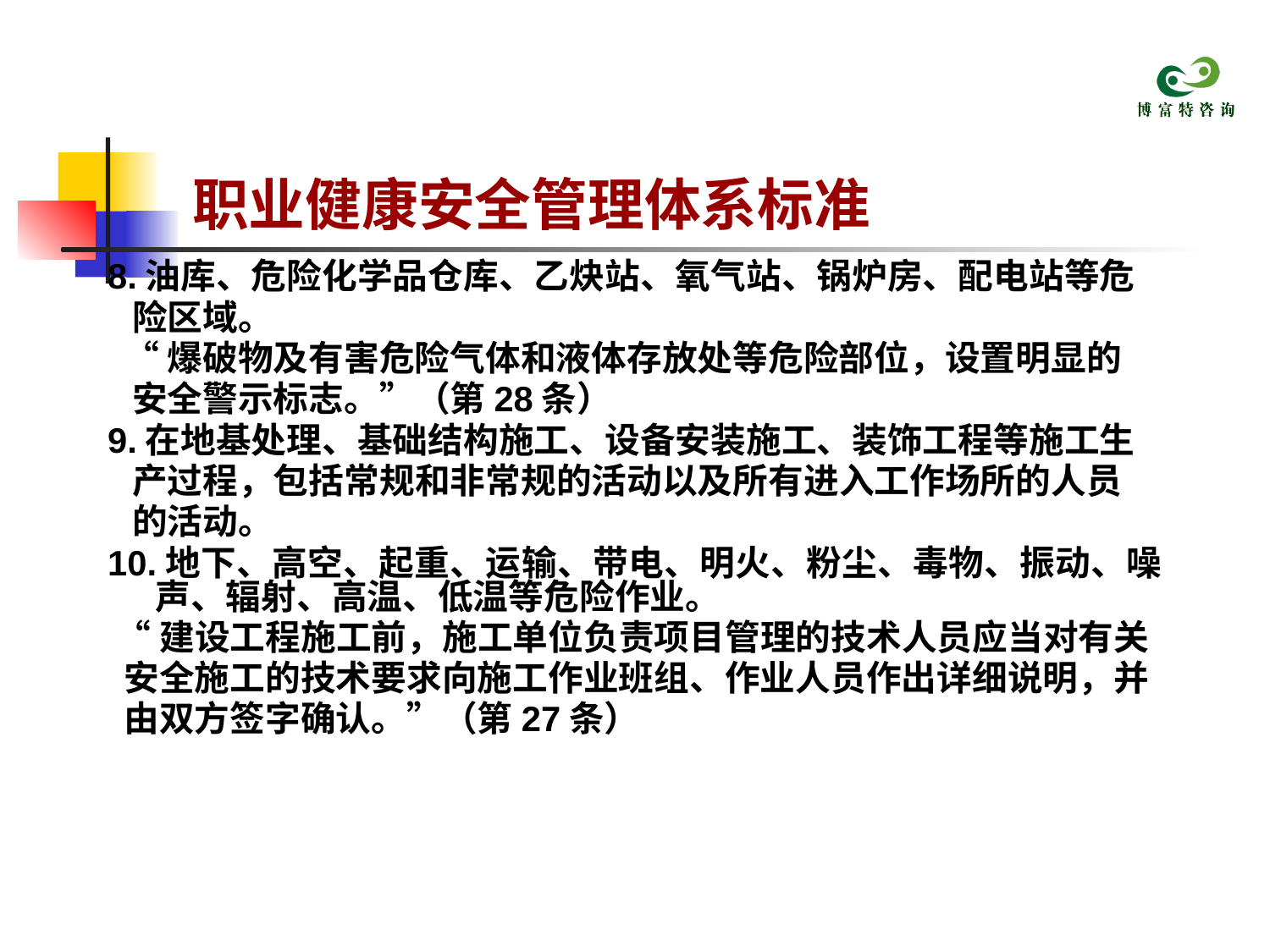

# 职业健康安全管理体系标准
8.油库、危险化学品仓库、乙炔站、氧气站、锅炉房、配电站等危
  险区域。
  “爆破物及有害危险气体和液体存放处等危险部位，设置明显的
  安全警示标志。”（第28条）
9.在地基处理、基础结构施工、设备安装施工、装饰工程等施工生
  产过程，包括常规和非常规的活动以及所有进入工作场所的人员
  的活动。
10.地下、高空、起重、运输、带电、明火、粉尘、毒物、振动、噪声、辐射、高温、低温等危险作业。
 “建设工程施工前，施工单位负责项目管理的技术人员应当对有关
 安全施工的技术要求向施工作业班组、作业人员作出详细说明，并
 由双方签字确认。”（第27条）

39